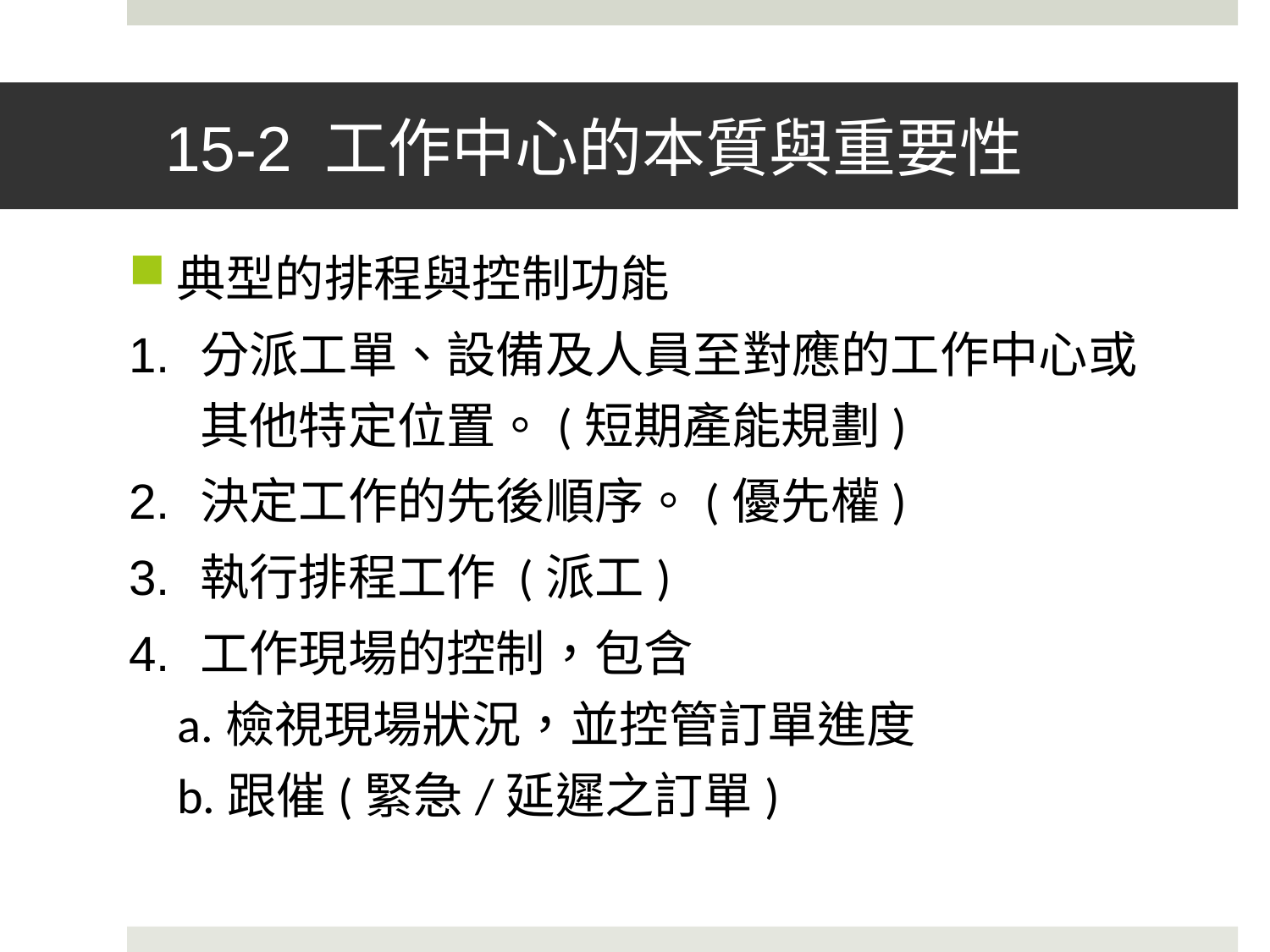

# 15-2 工作中心的本質與重要性
典型的排程與控制功能
分派工單、設備及人員至對應的工作中心或其他特定位置。(短期產能規劃)
決定工作的先後順序。(優先權)
執行排程工作 (派工)
工作現場的控制，包含
a.檢視現場狀況，並控管訂單進度
b.跟催(緊急/延遲之訂單)